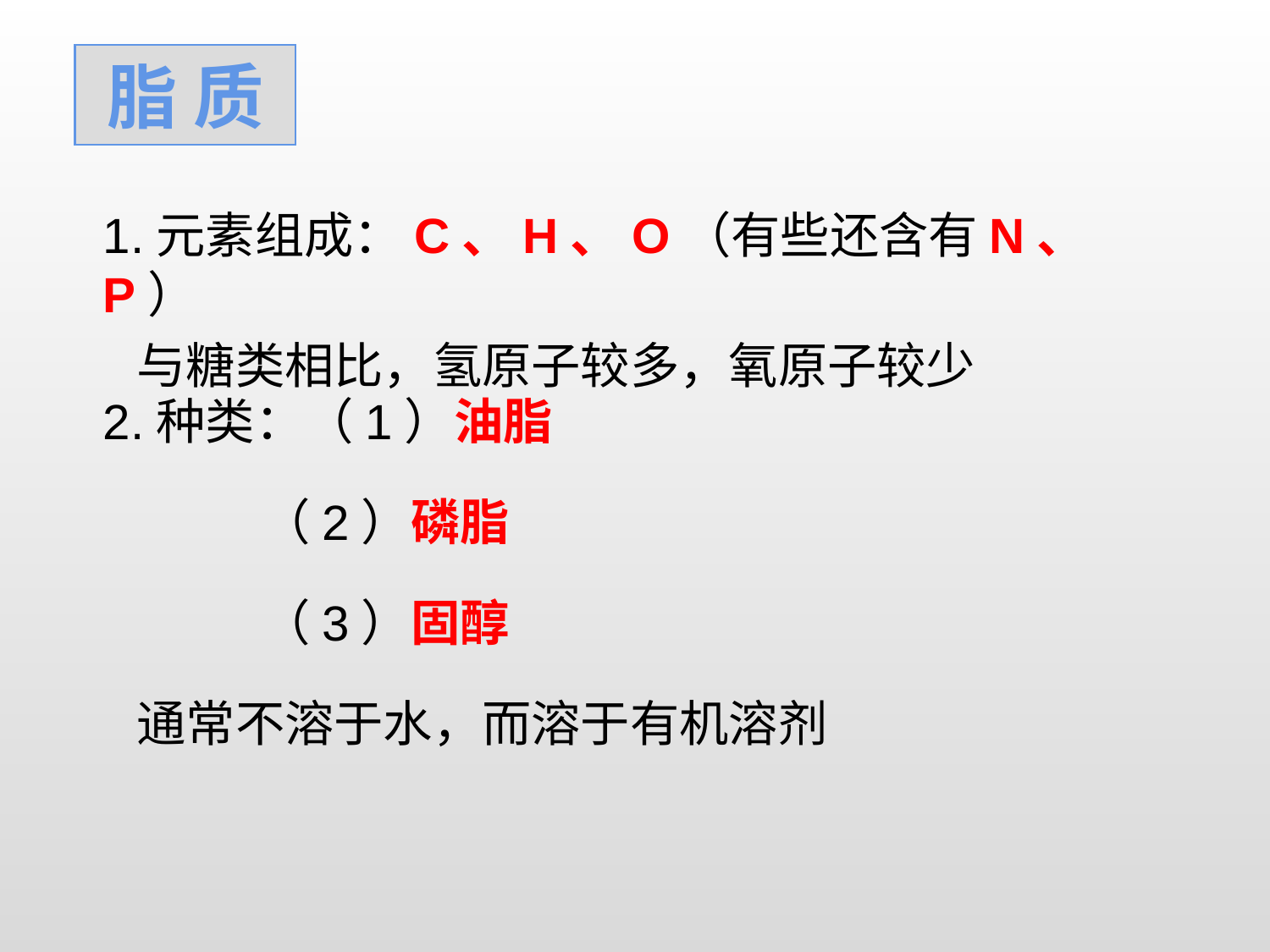

脂 质
1.元素组成：C、H、O（有些还含有N、P）
  与糖类相比，氢原子较多，氧原子较少
2.种类：（1）油脂
             （2）磷脂
             （3）固醇
  通常不溶于水，而溶于有机溶剂